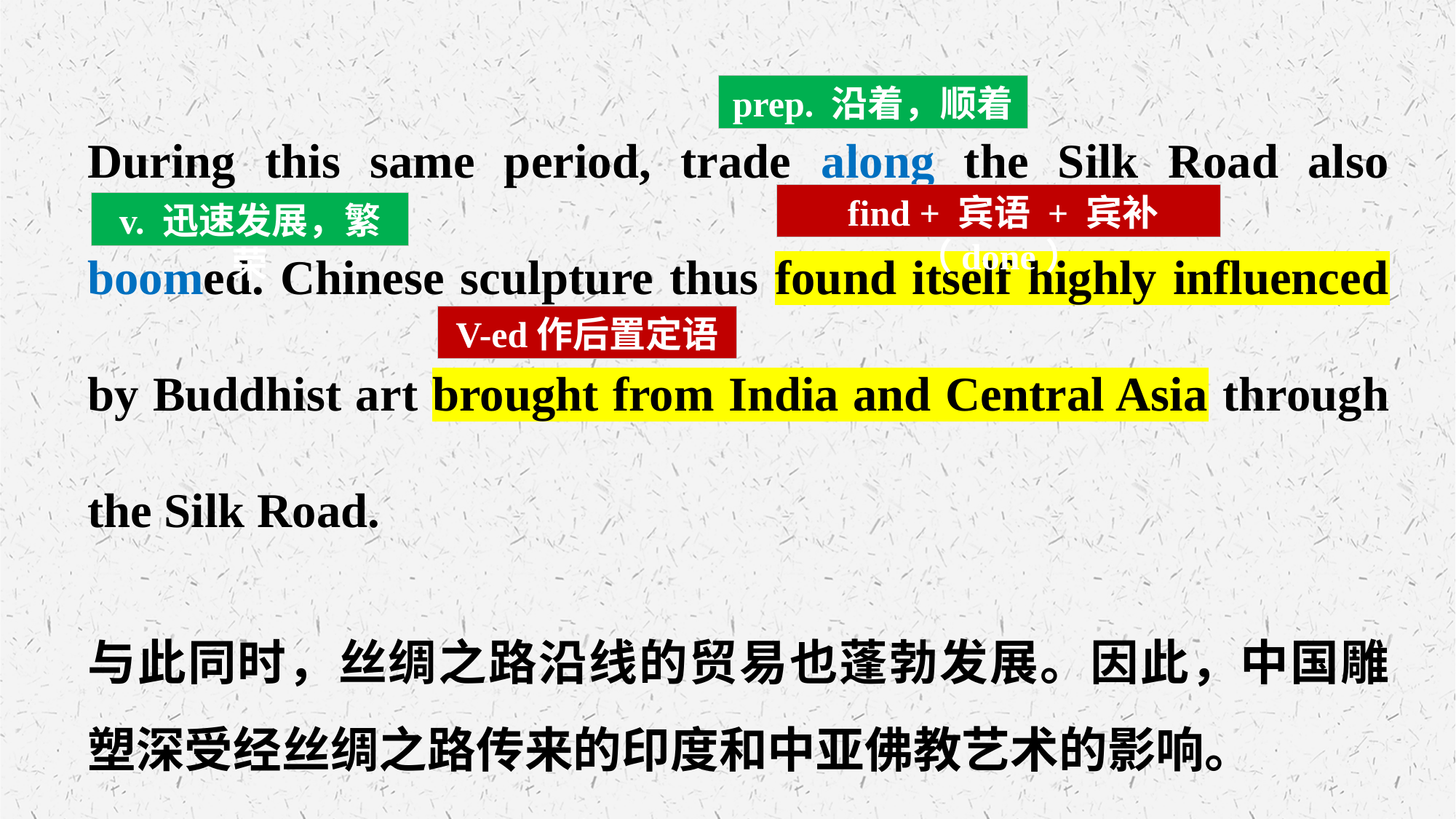

During this same period, trade along the Silk Road also boomed. Chinese sculpture thus found itself highly influenced by Buddhist art brought from India and Central Asia through the Silk Road.

与此同时，丝绸之路沿线的贸易也蓬勃发展。因此，中国雕塑深受经丝绸之路传来的印度和中亚佛教艺术的影响。

prep. 沿着，顺着
 find + 宾语 + 宾补（done）
v. 迅速发展，繁荣
V-ed作后置定语